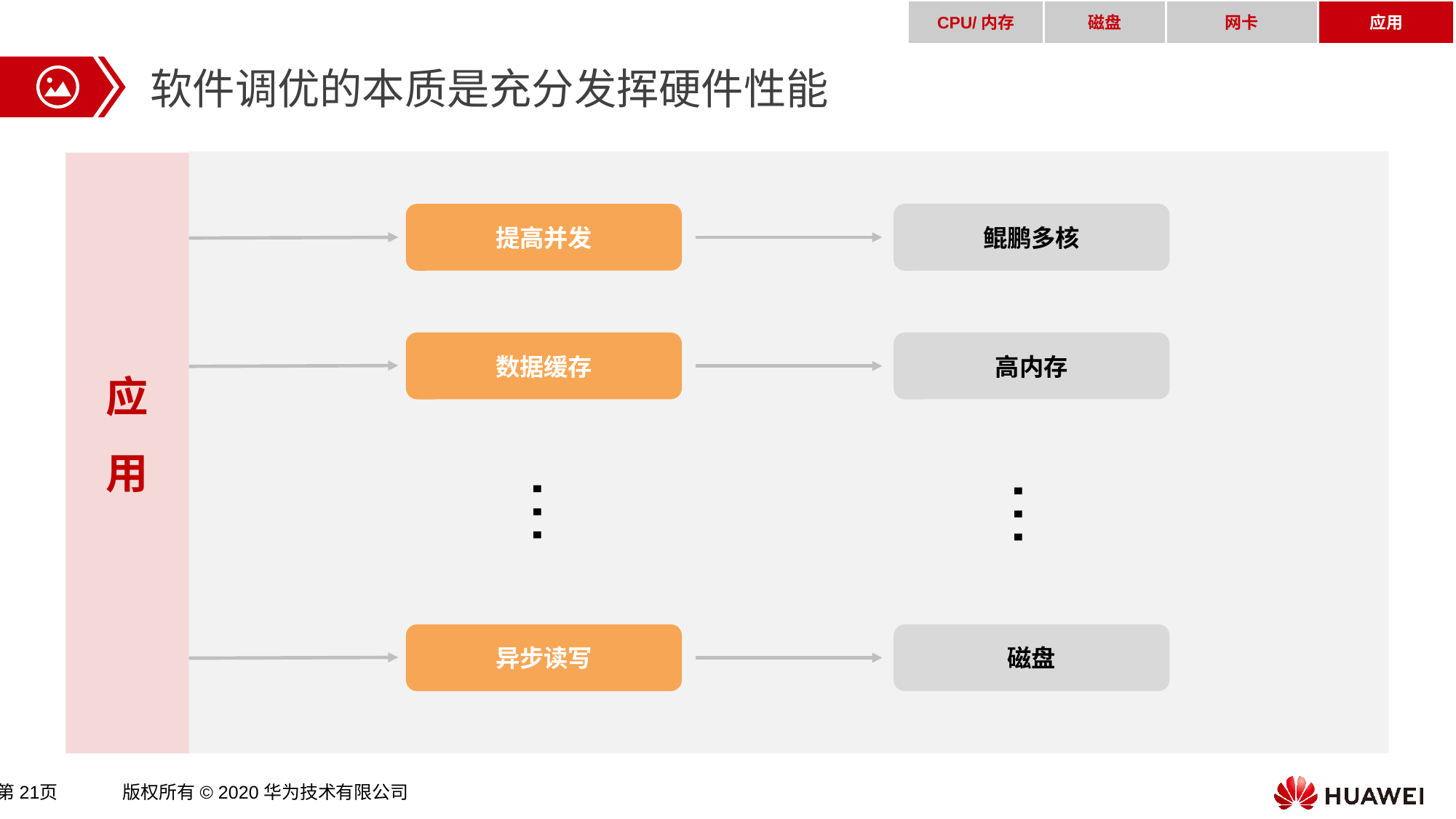

CPU/内存
磁盘
网卡
应用

软件调优的本质是充分发挥硬件性能

鲲鹏多核
提高并发
高内存
数据缓存
应用
…
…
磁盘
异步读写